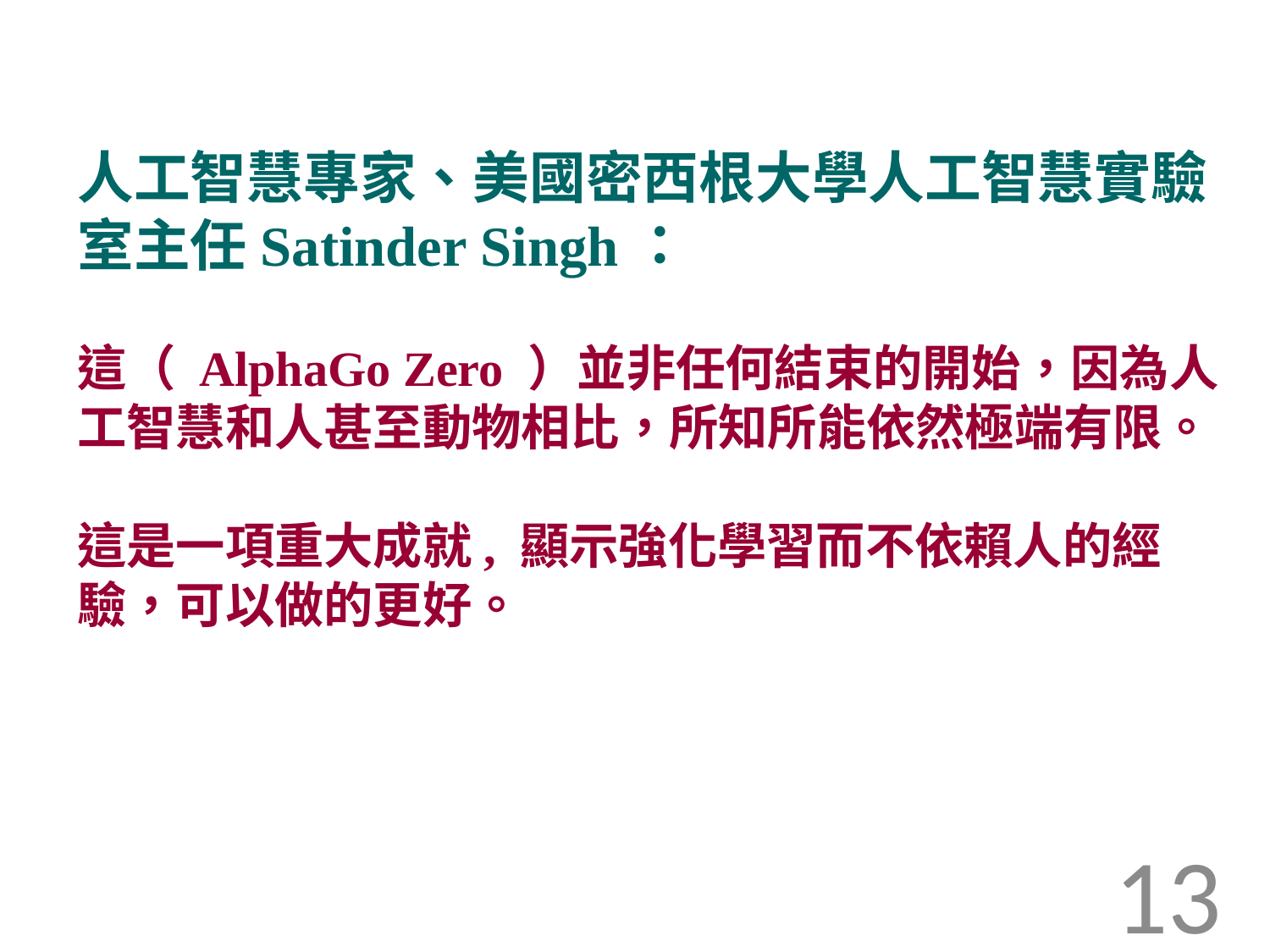

人工智慧專家、美國密西根大學人工智慧實驗室主任Satinder Singh：

這（ AlphaGo Zero ）並非任何結束的開始，因為人工智慧和人甚至動物相比，所知所能依然極端有限。

這是一項重大成就, 顯示強化學習而不依賴人的經驗，可以做的更好。

13